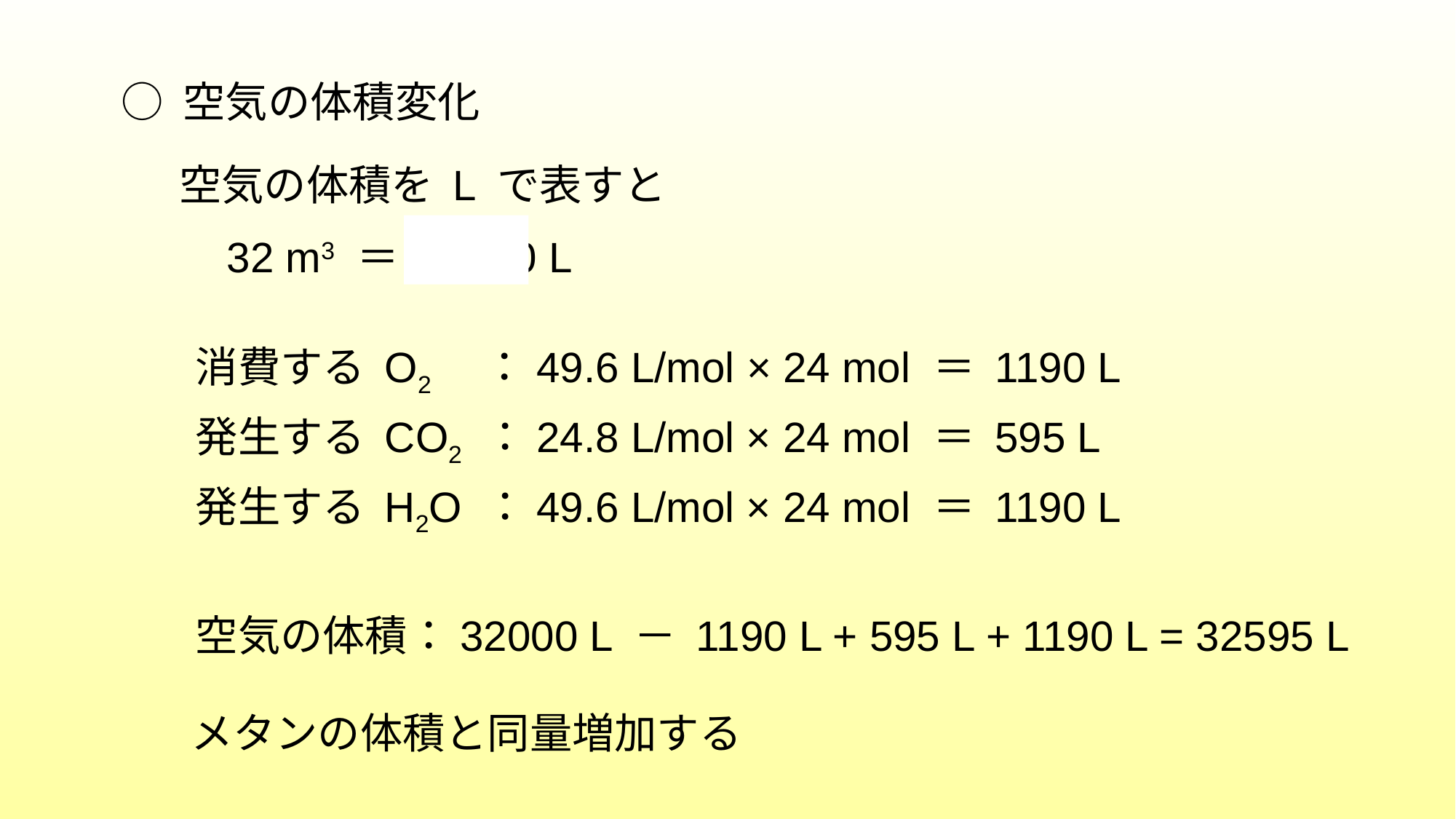

○ 空気の体積変化
空気の体積を L で表すと
　32 m3 ＝ 32000 L

消費する O2　：49.6 L/mol × 24 mol ＝ 1190 L
発生する CO2 ：24.8 L/mol × 24 mol ＝ 595 L
発生する H2O ：49.6 L/mol × 24 mol ＝ 1190 L

空気の体積：32000 L － 1190 L + 595 L + 1190 L = 32595 L
メタンの体積と同量増加する